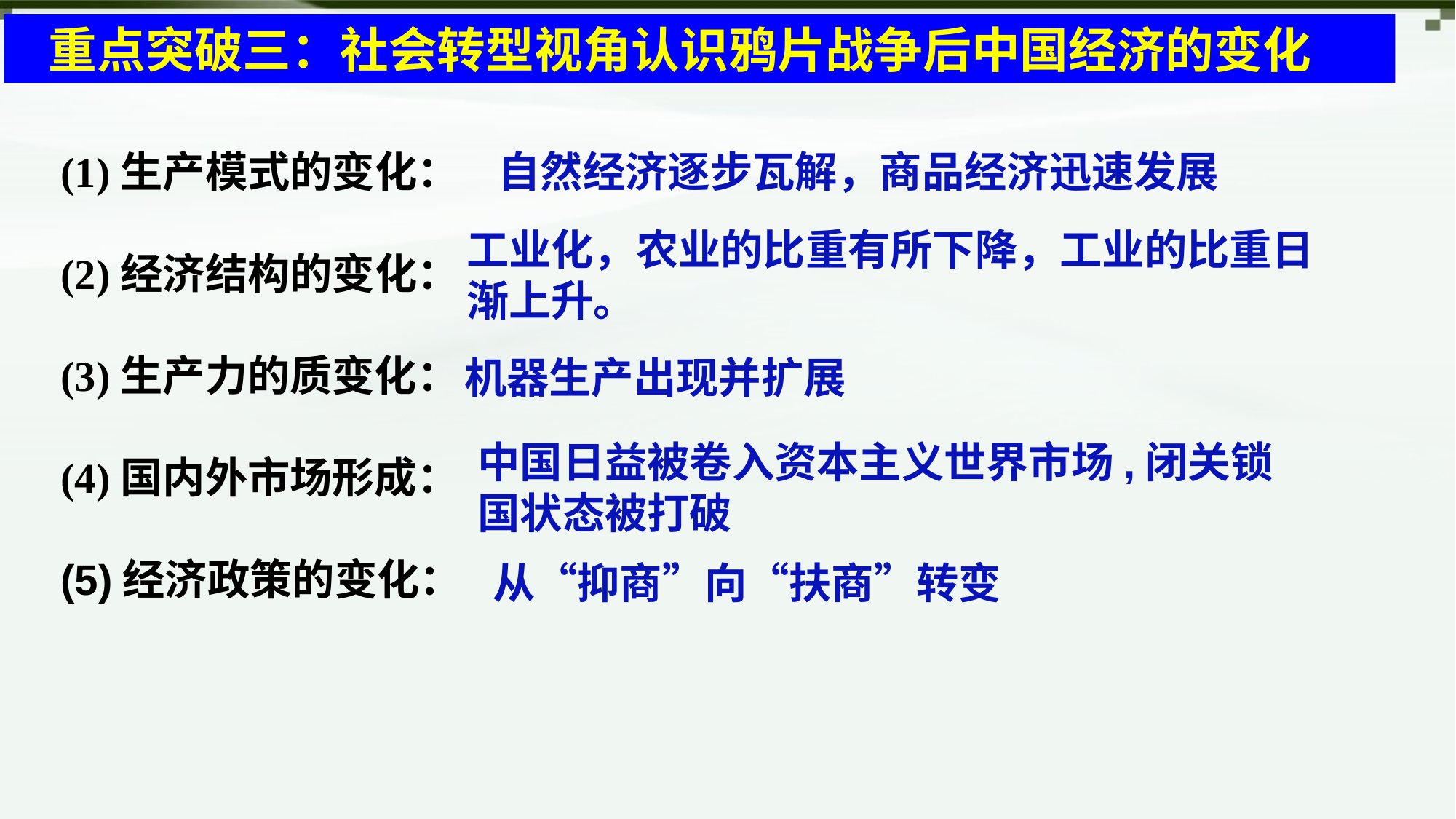

重点突破三：社会转型视角认识鸦片战争后中国经济的变化
(1)生产模式的变化：

(2)经济结构的变化：

(3)生产力的质变化：

(4)国内外市场形成：
 (5)经济政策的变化：
自然经济逐步瓦解，商品经济迅速发展
工业化，农业的比重有所下降，工业的比重日渐上升。
机器生产出现并扩展
中国日益被卷入资本主义世界市场,闭关锁国状态被打破
从“抑商”向“扶商”转变